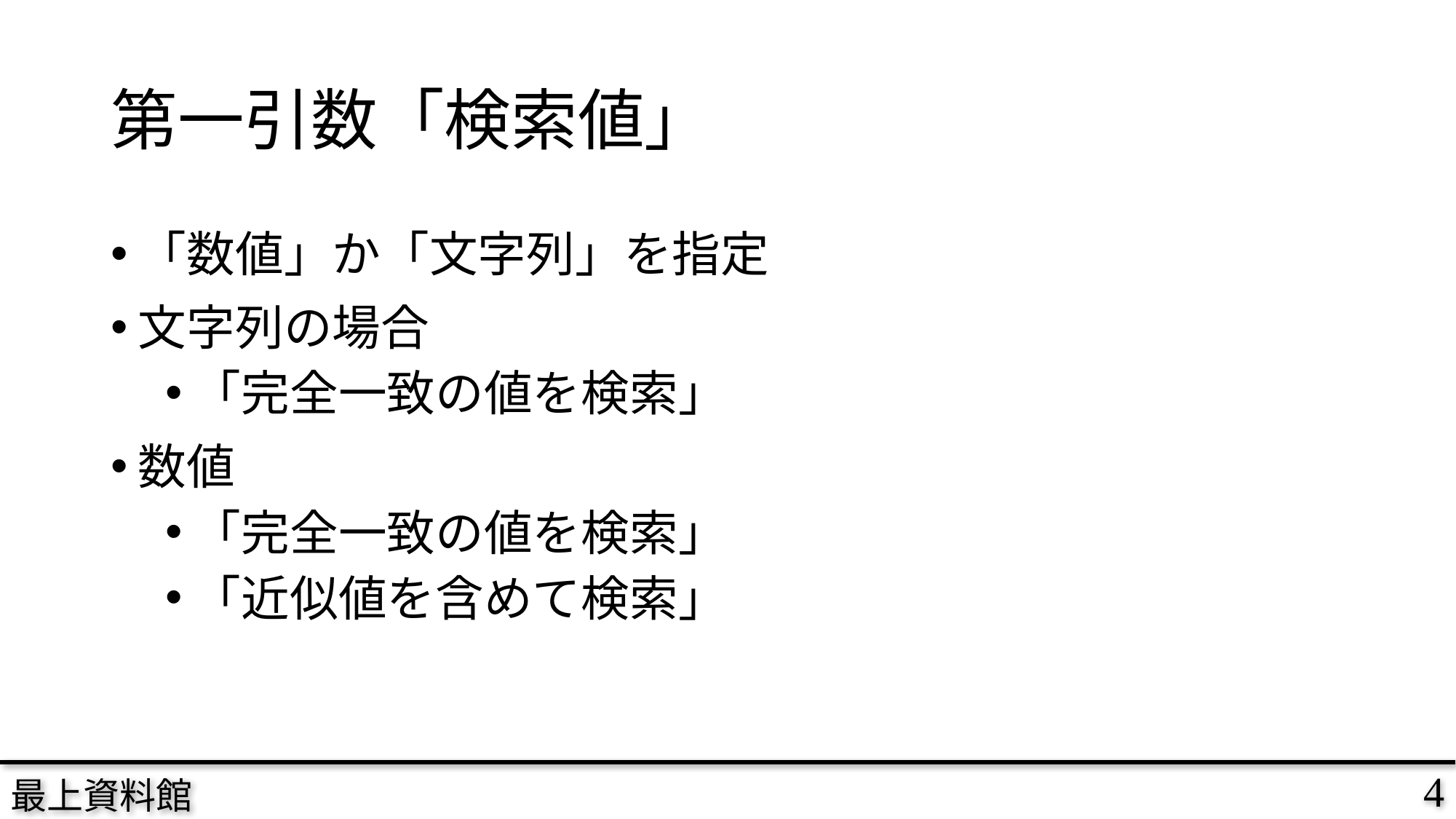

# 第一引数「検索値」
「数値」か「文字列」を指定
文字列の場合
「完全一致の値を検索」
数値
「完全一致の値を検索」
「近似値を含めて検索」